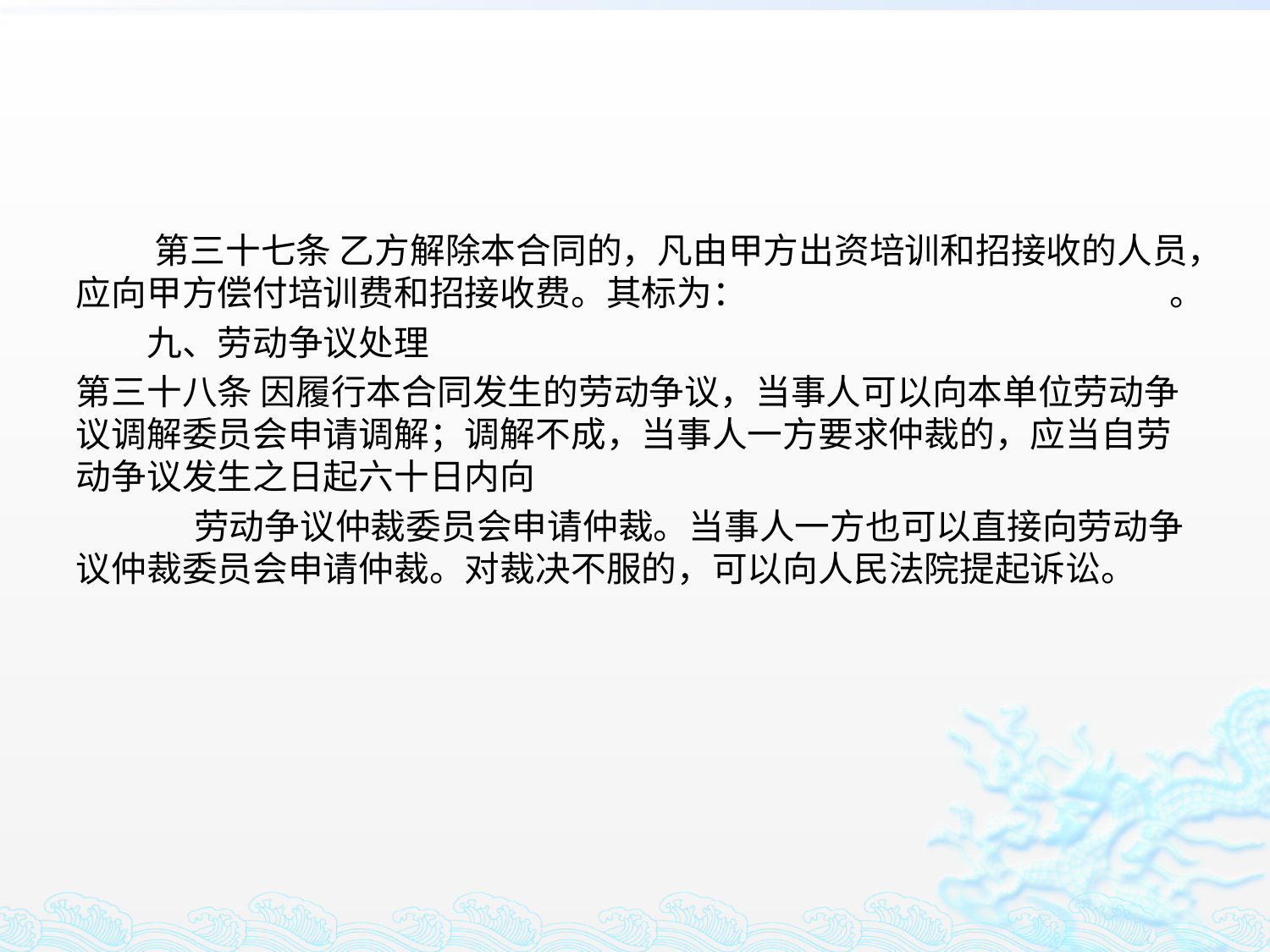

#
         第三十七条 乙方解除本合同的，凡由甲方出资培训和招接收的人员，应向甲方偿付培训费和招接收费。其标为：                                                      。
　　九、劳动争议处理
第三十八条 因履行本合同发生的劳动争议，当事人可以向本单位劳动争议调解委员会申请调解；调解不成，当事人一方要求仲裁的，应当自劳动争议发生之日起六十日内向
              劳动争议仲裁委员会申请仲裁。当事人一方也可以直接向劳动争议仲裁委员会申请仲裁。对裁决不服的，可以向人民法院提起诉讼。